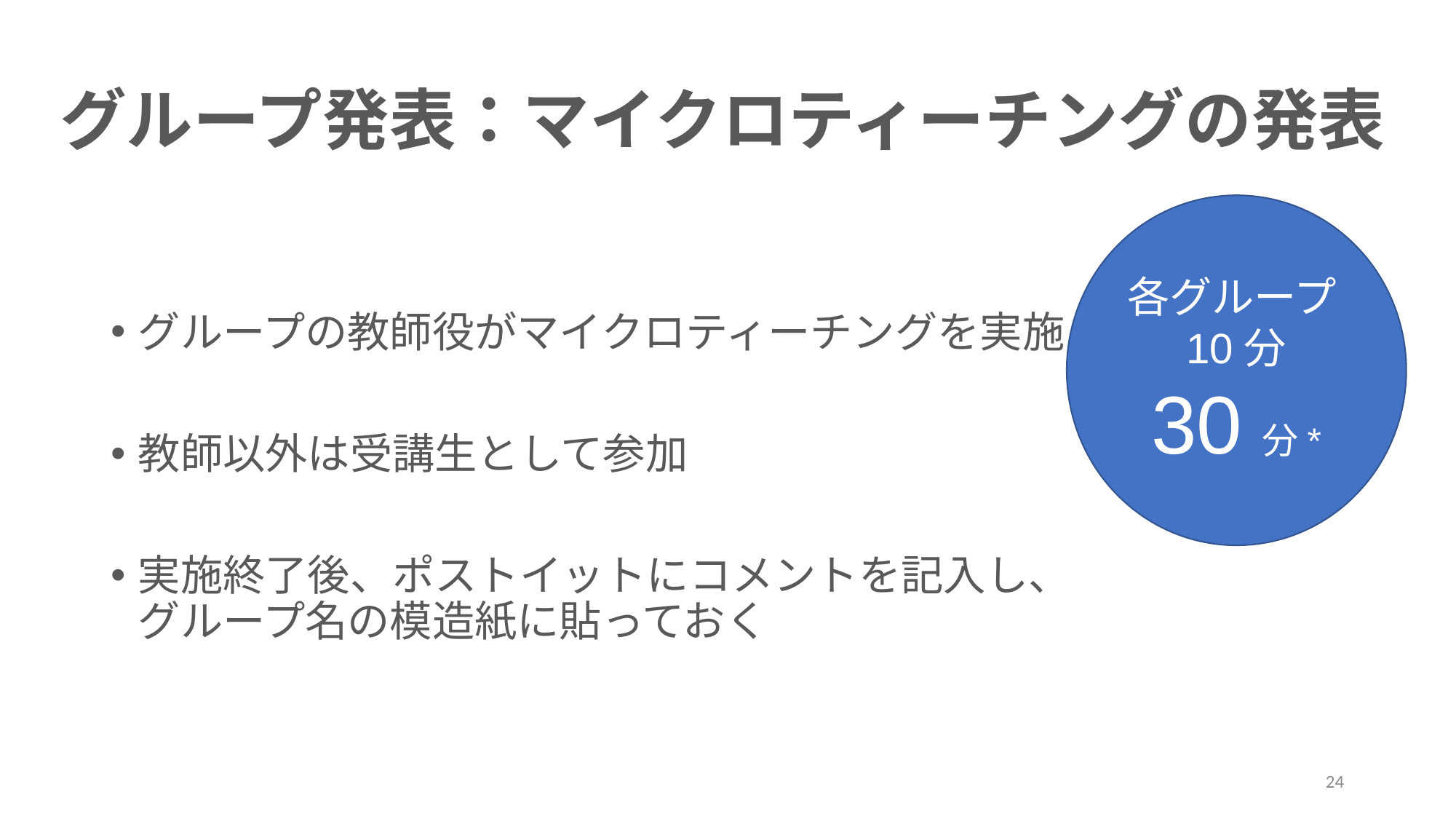

# グループ発表：マイクロティーチングの発表
各グループ10分
30分*
グループの教師役がマイクロティーチングを実施

教師以外は受講生として参加

実施終了後、ポストイットにコメントを記入し、グループ名の模造紙に貼っておく
24